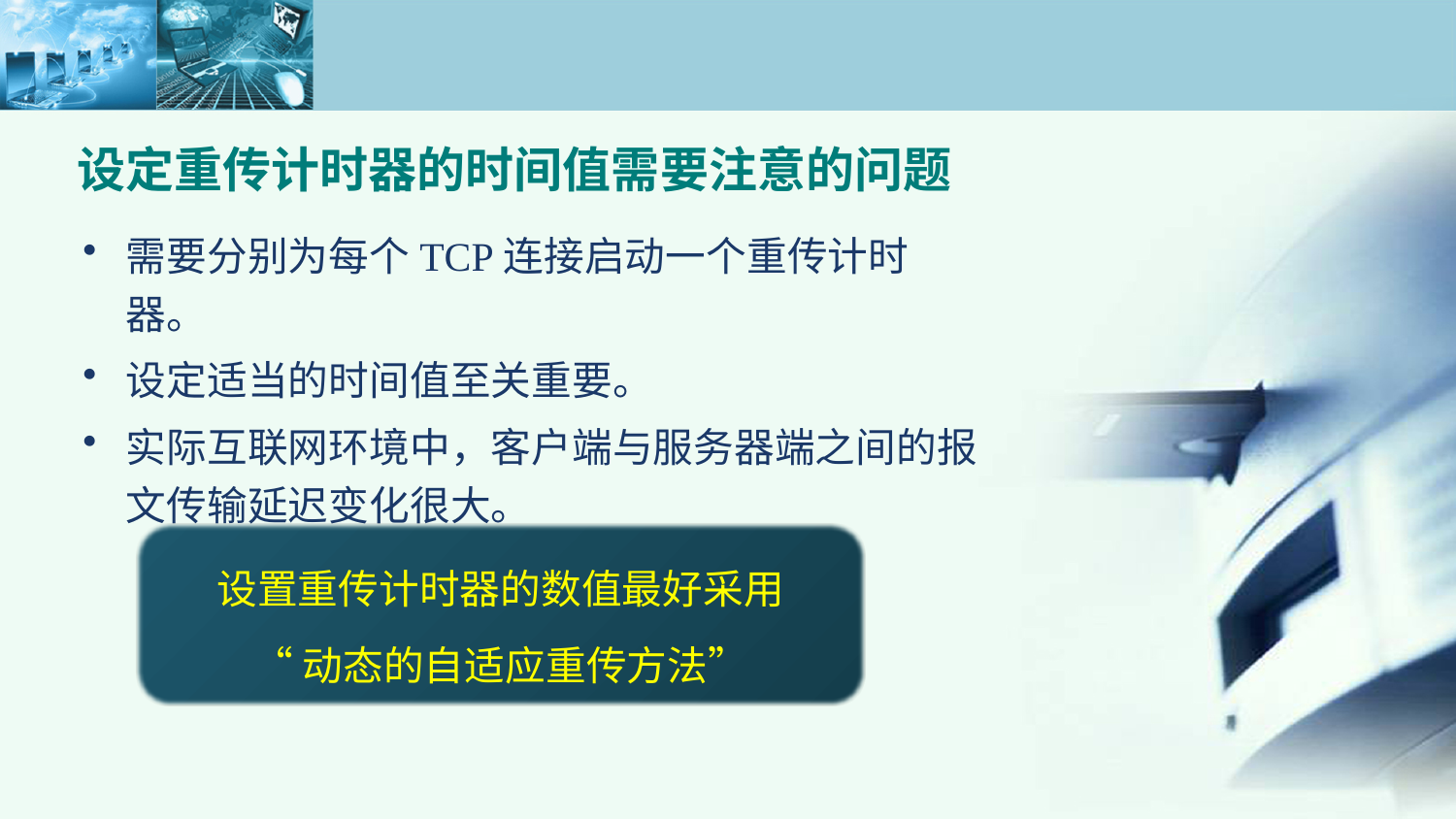

设定重传计时器的时间值需要注意的问题
需要分别为每个TCP连接启动一个重传计时器。
设定适当的时间值至关重要。
实际互联网环境中，客户端与服务器端之间的报文传输延迟变化很大。
设置重传计时器的数值最好采用
“动态的自适应重传方法”